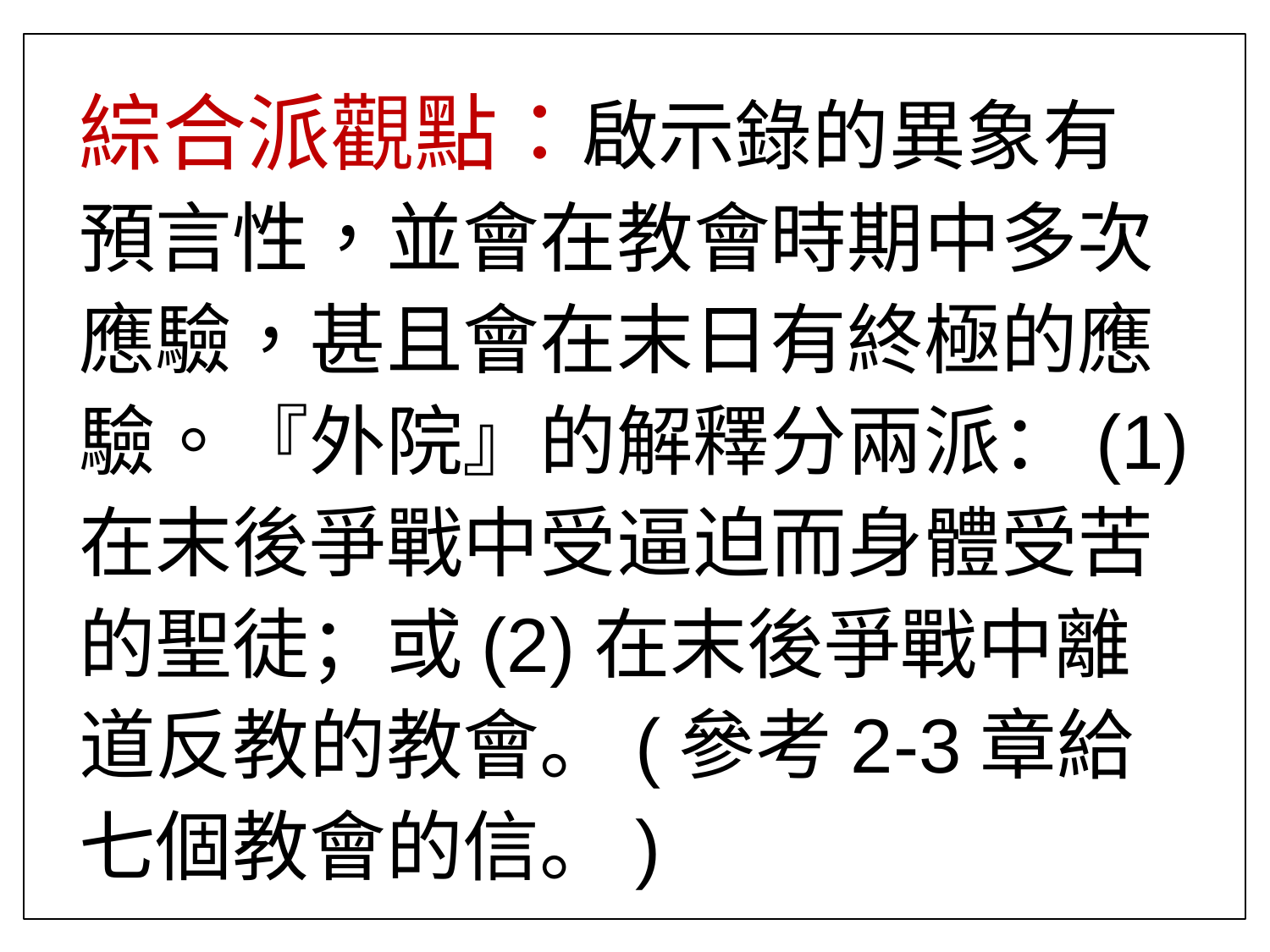

綜合派觀點：啟示錄的異象有預言性，並會在教會時期中多次應驗，甚且會在末日有終極的應驗。『外院』的解釋分兩派：(1)在末後爭戰中受逼迫而身體受苦的聖徒；或(2)在末後爭戰中離道反教的教會。(參考2-3章給七個教會的信。)